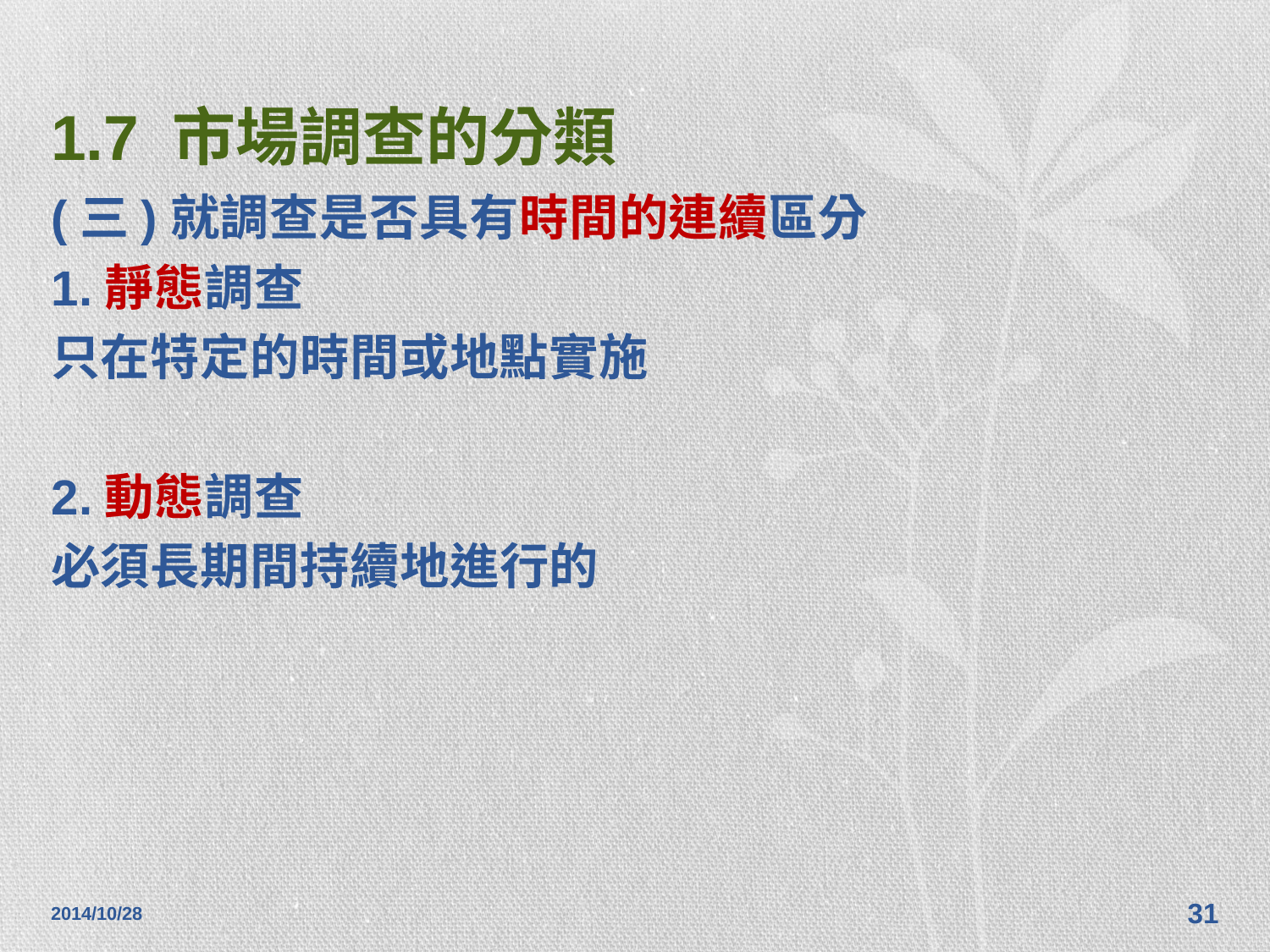

# 1.7 市場調查的分類
(三)就調查是否具有時間的連續區分
1.靜態調查
只在特定的時間或地點實施

2.動態調查
必須長期間持續地進行的

2014/10/28
31